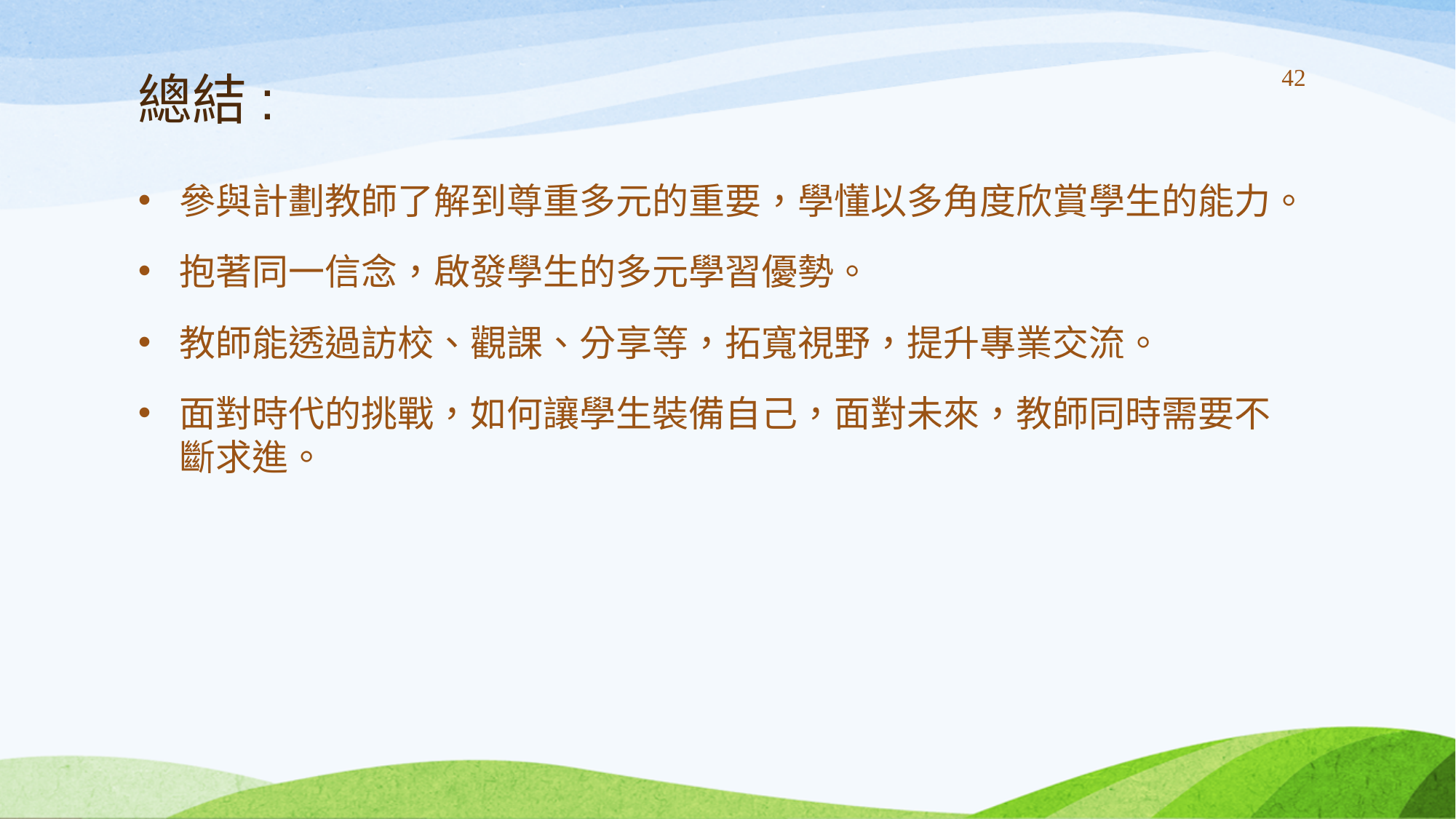

# 總結:
42
參與計劃教師了解到尊重多元的重要，學懂以多角度欣賞學生的能力。
抱著同一信念，啟發學生的多元學習優勢。
教師能透過訪校、觀課、分享等，拓寬視野，提升專業交流。
面對時代的挑戰，如何讓學生裝備自己，面對未來，教師同時需要不斷求進。